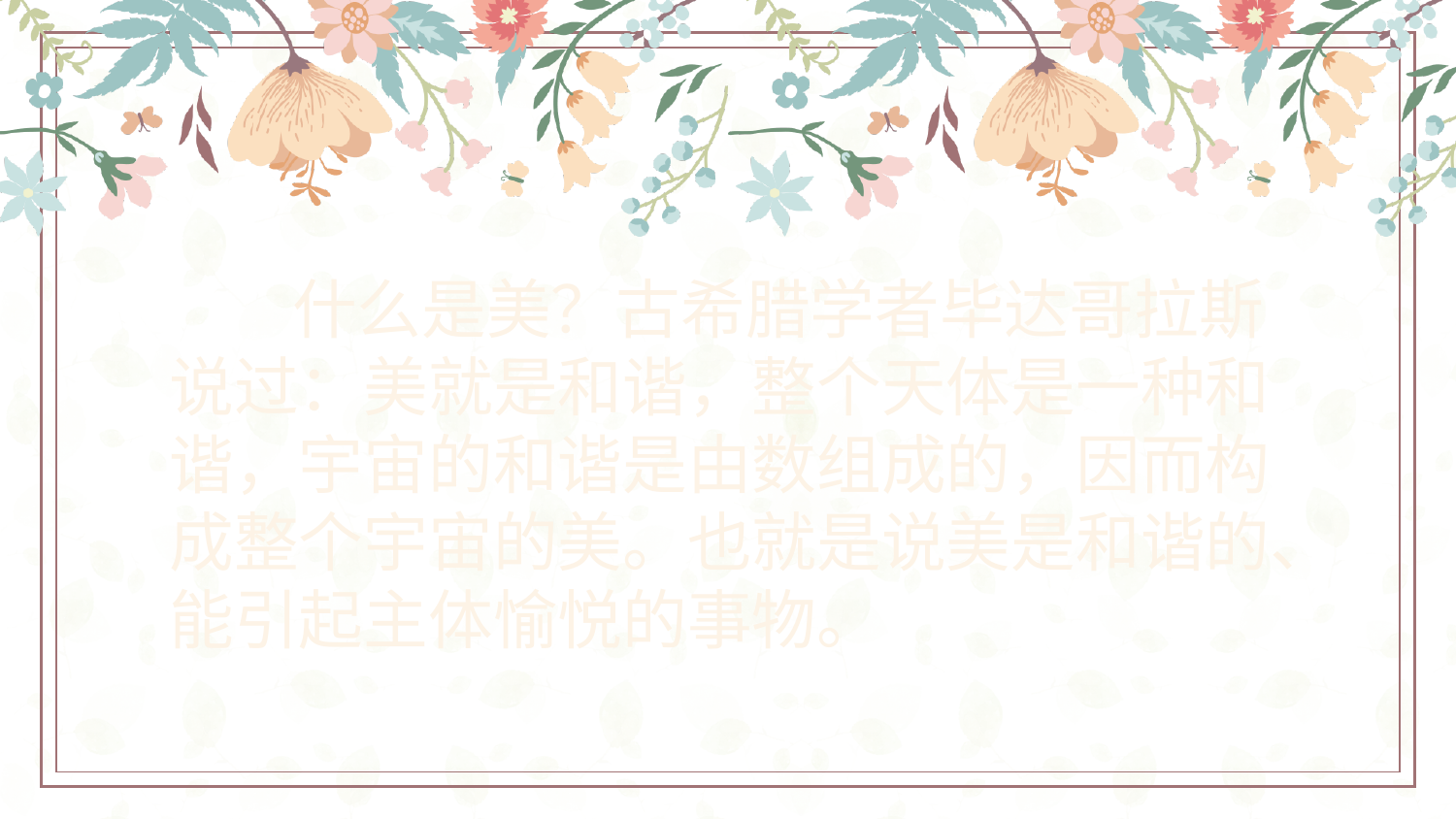

什么是美？古希腊学者毕达哥拉斯说过：美就是和谐，整个天体是一种和谐，宇宙的和谐是由数组成的，因而构成整个宇宙的美。也就是说美是和谐的、能引起主体愉悦的事物。